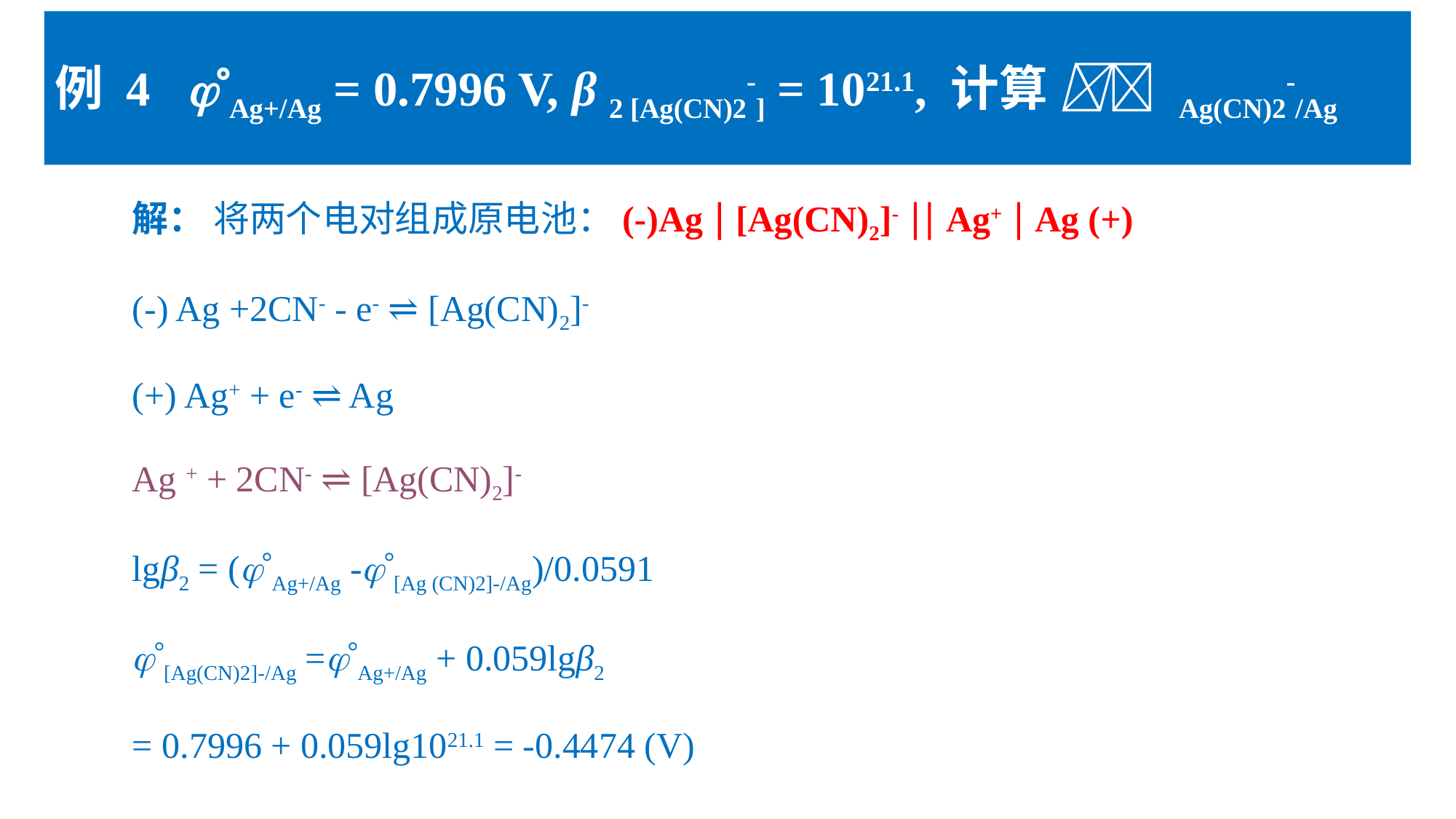

例 4   ϕ°Ag+/Ag = 0.7996 V, β 2 [Ag(CN)2-] = 1021.1, 计算 ϕ° Ag(CN)2-/Ag
#
解： 将两个电对组成原电池：(-)Ag | [Ag(CN)2]- || Ag+ | Ag (+)
(-) Ag +2CN- - e- ⇌ [Ag(CN)2]-
(+) Ag+ + e- ⇌ Ag
Ag + + 2CN- ⇌ [Ag(CN)2]-
lgβ2 = (ϕ°Ag+/Ag -ϕ°[Ag (CN)2]-/Ag)/0.0591
ϕ°[Ag(CN)2]-/Ag =ϕ°Ag+/Ag + 0.059lgβ2
= 0.7996 + 0.059lg1021.1 = -0.4474 (V)